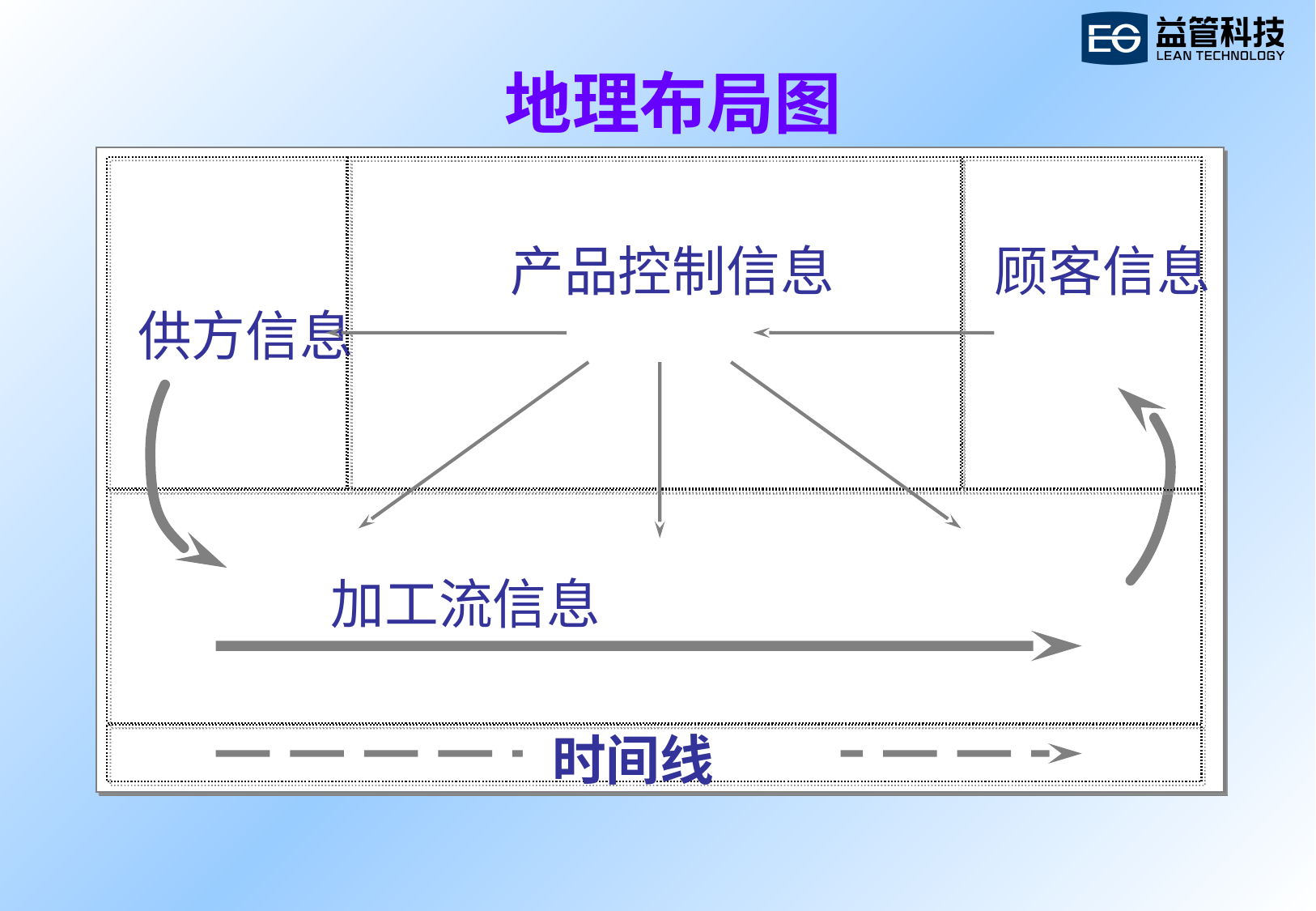

# 地理布局图

 产品控制信息

 供方信息
 顾客信息

 加工流信息

 时间线